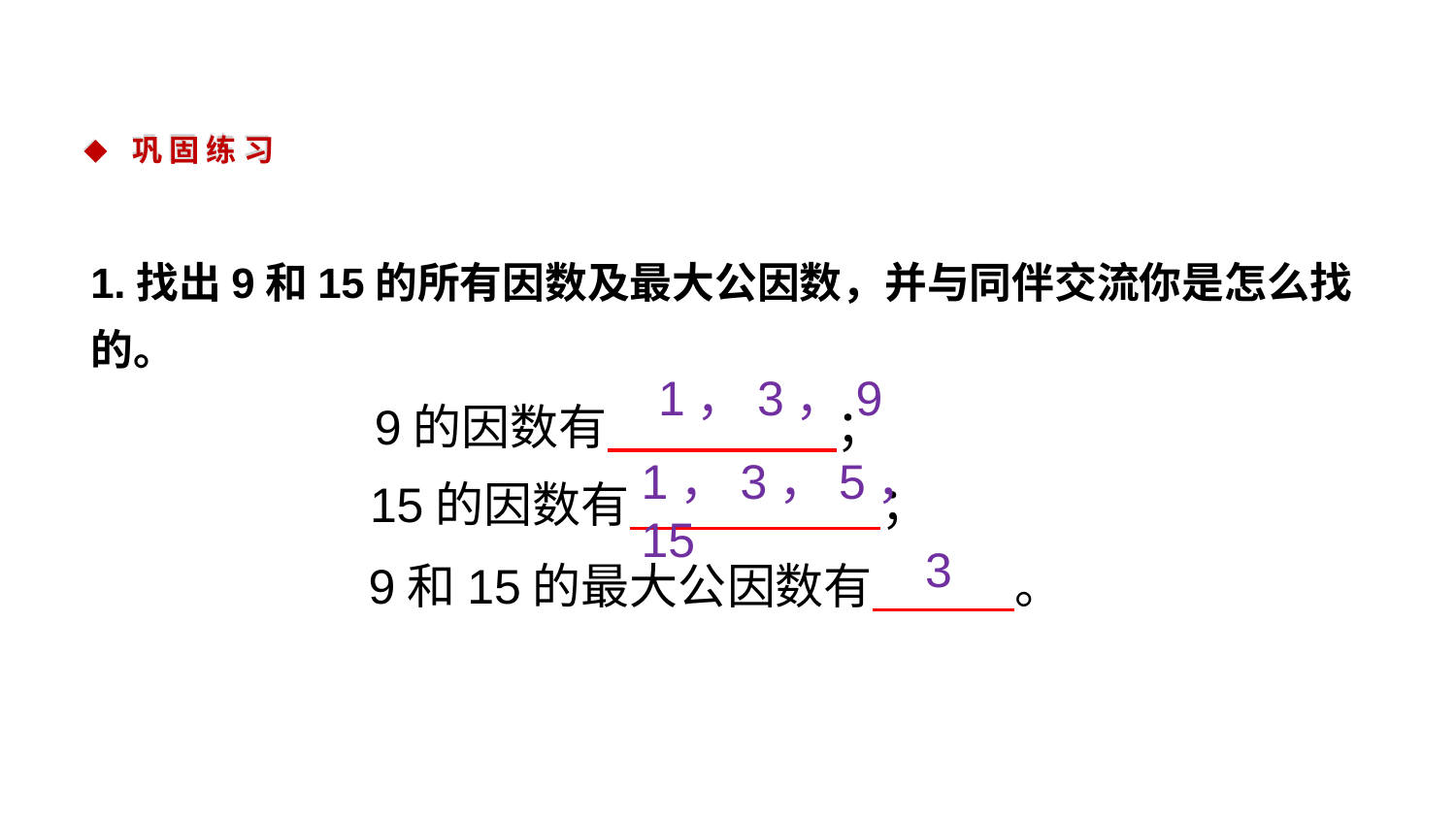

巩 固 练 习
1.找出9和15的所有因数及最大公因数，并与同伴交流你是怎么找的。
9的因数有                     ；
1，3，9
15的因数有                       ；
1，3，5，15
9和15的最大公因数有             。
3